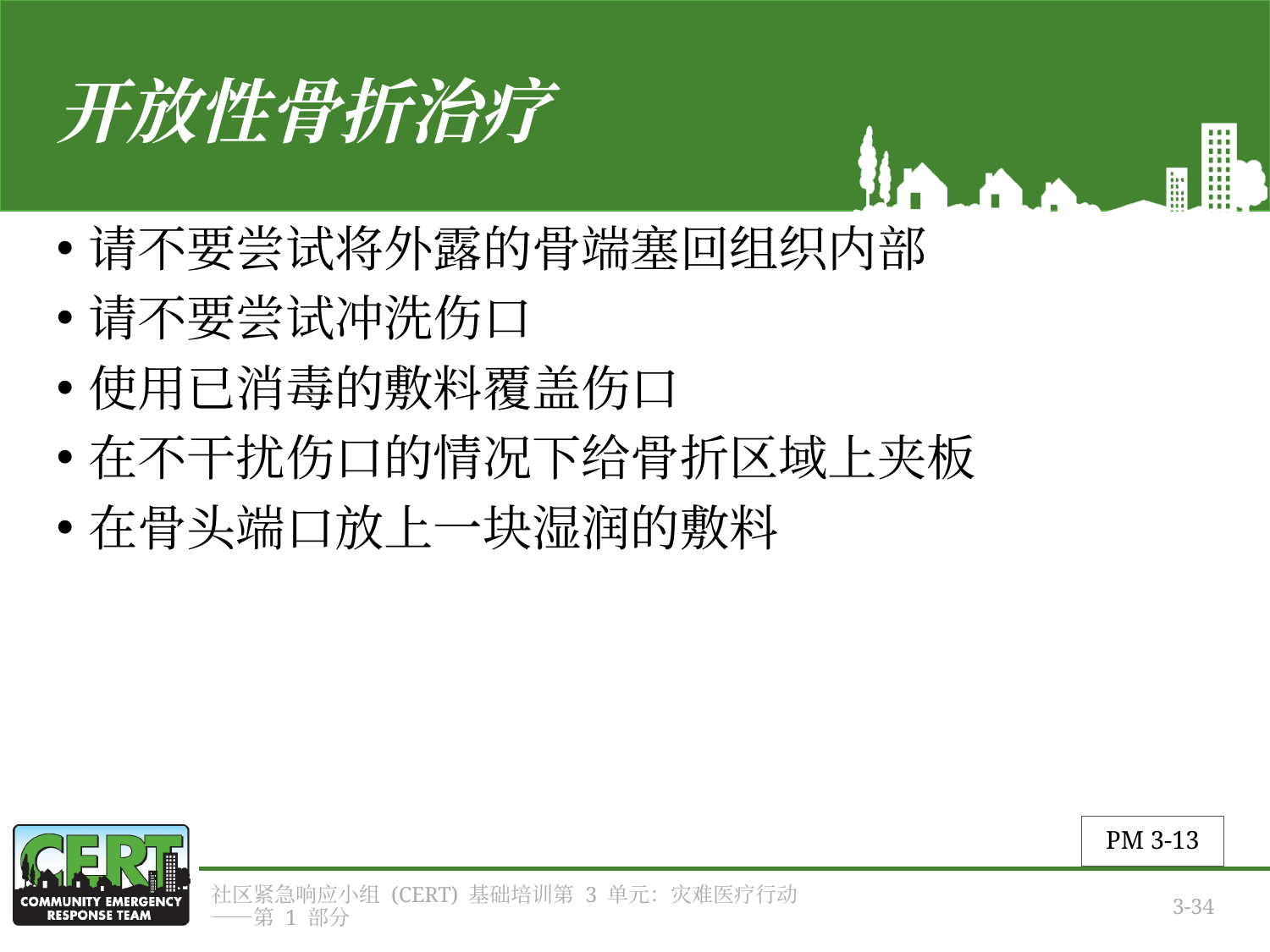

# 开放性骨折治疗
请不要尝试将外露的骨端塞回组织内部
请不要尝试冲洗伤口
使用已消毒的敷料覆盖伤口
在不干扰伤口的情况下给骨折区域上夹板
在骨头端口放上一块湿润的敷料
PM 3-13
社区紧急响应小组 (CERT) 基础培训第 3 单元：灾难医疗行动——第 1 部分
3-34